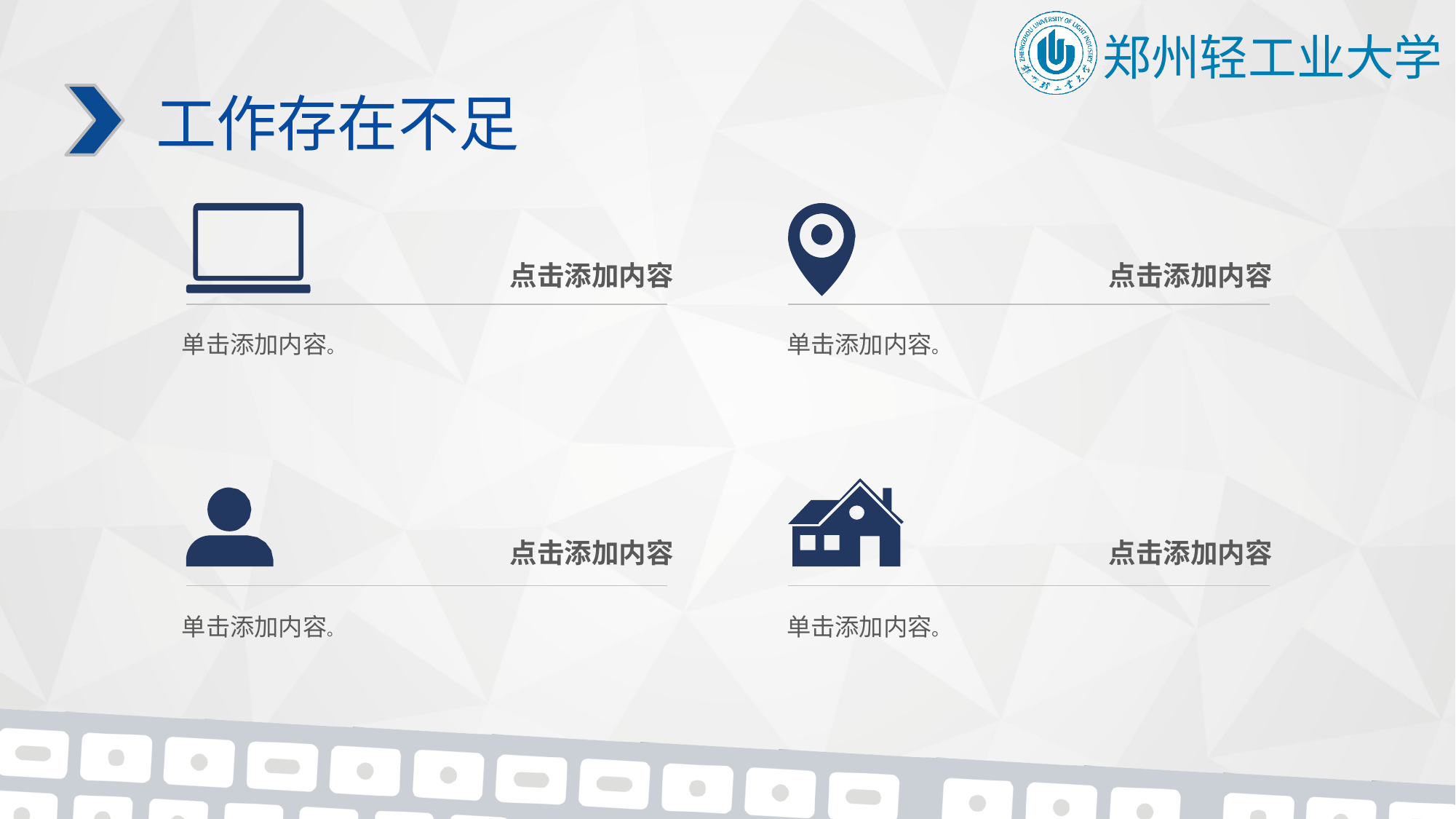

工作存在不足

点击添加内容
点击添加内容
单击添加内容。
单击添加内容。

点击添加内容
点击添加内容
单击添加内容。
单击添加内容。